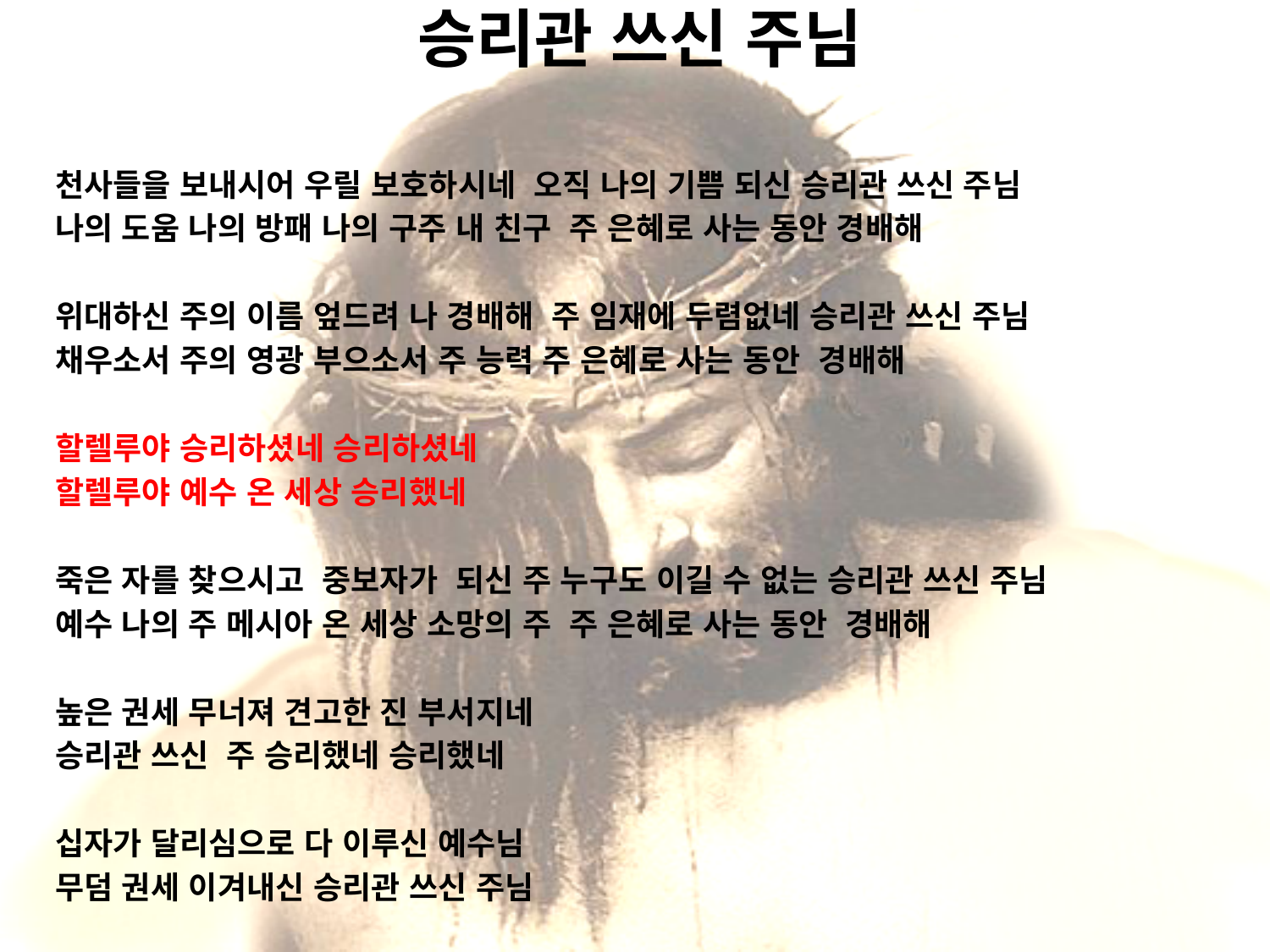

# 승리관 쓰신 주님
천사들을 보내시어 우릴 보호하시네  오직 나의 기쁨 되신 승리관 쓰신 주님
나의 도움 나의 방패 나의 구주 내 친구  주 은혜로 사는 동안 경배해

위대하신 주의 이름 엎드려 나 경배해  주 임재에 두렴없네 승리관 쓰신 주님
채우소서 주의 영광 부으소서 주 능력 주 은혜로 사는 동안  경배해

할렐루야 승리하셨네 승리하셨네
할렐루야 예수 온 세상 승리했네

죽은 자를 찾으시고  중보자가  되신 주 누구도 이길 수 없는 승리관 쓰신 주님
예수 나의 주 메시아 온 세상 소망의 주  주 은혜로 사는 동안  경배해

높은 권세 무너져 견고한 진 부서지네
승리관 쓰신  주 승리했네 승리했네

십자가 달리심으로 다 이루신 예수님
무덤 권세 이겨내신 승리관 쓰신 주님